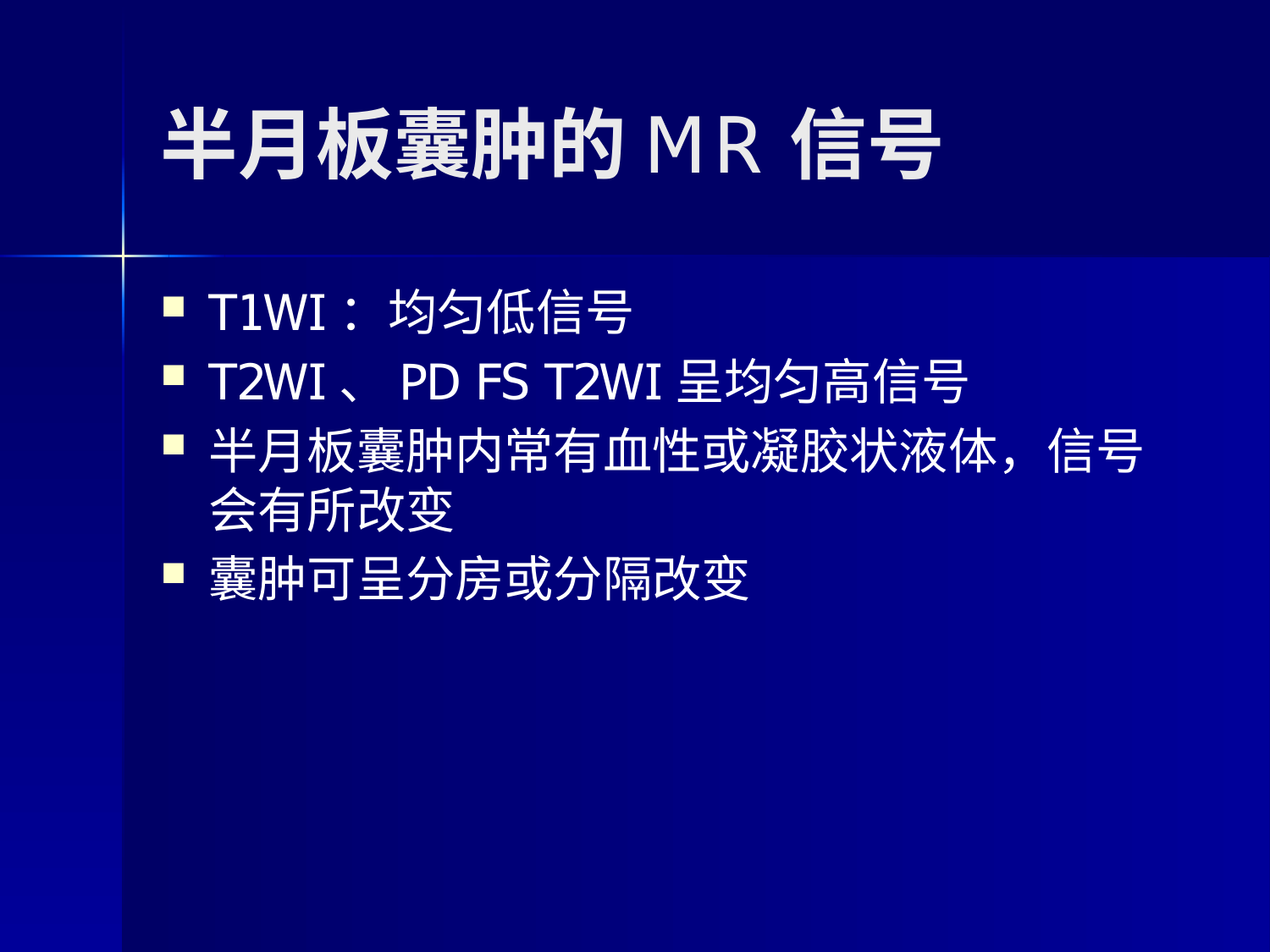

半月板囊肿的MR信号
T1WI：均匀低信号
T2WI、PD FS T2WI呈均匀高信号
半月板囊肿内常有血性或凝胶状液体，信号会有所改变
囊肿可呈分房或分隔改变